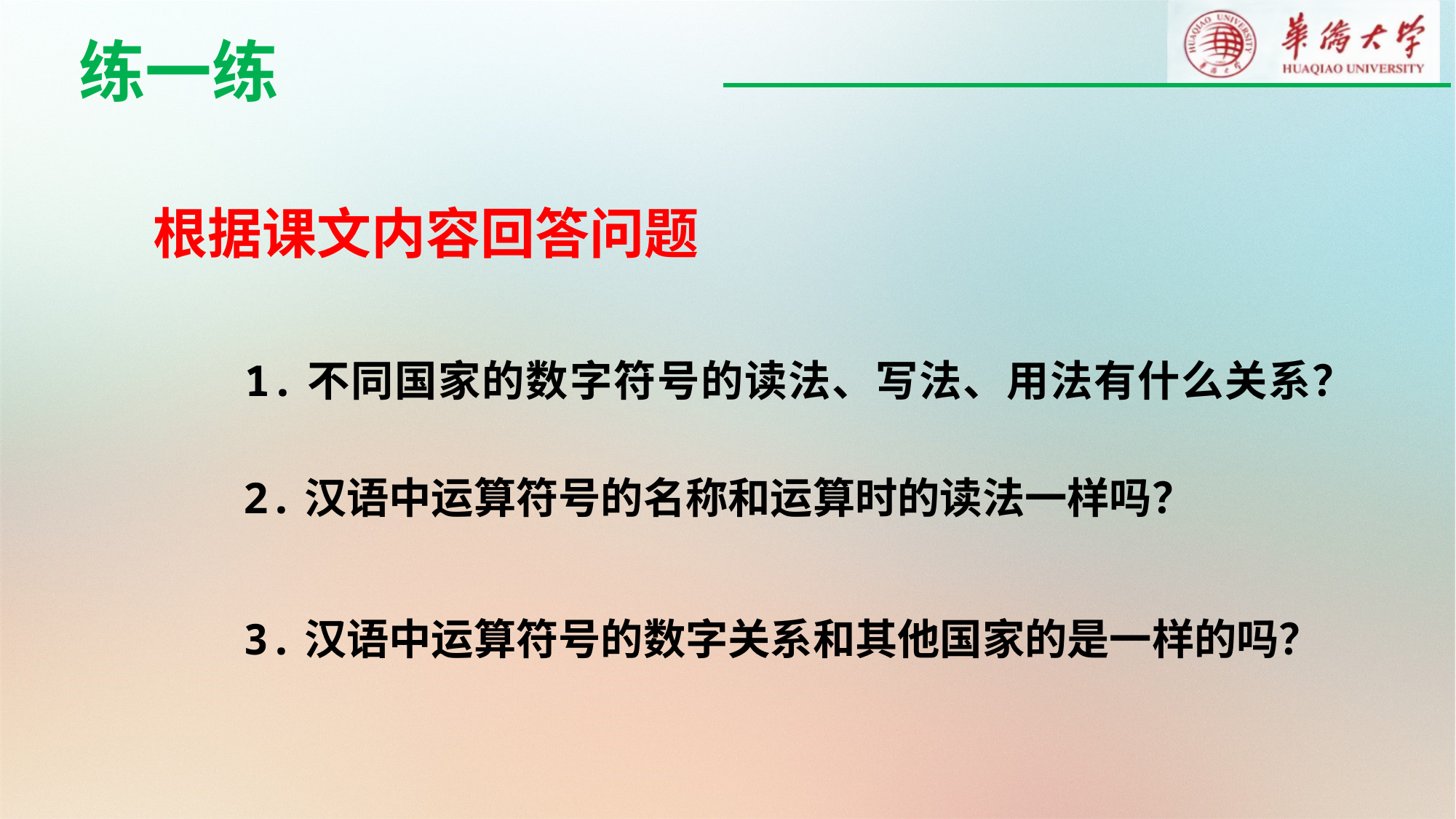

练一练
根据课文内容回答问题
1.不同国家的数字符号的读法、写法、用法有什么关系？
2.汉语中运算符号的名称和运算时的读法一样吗？
3.汉语中运算符号的数字关系和其他国家的是一样的吗？